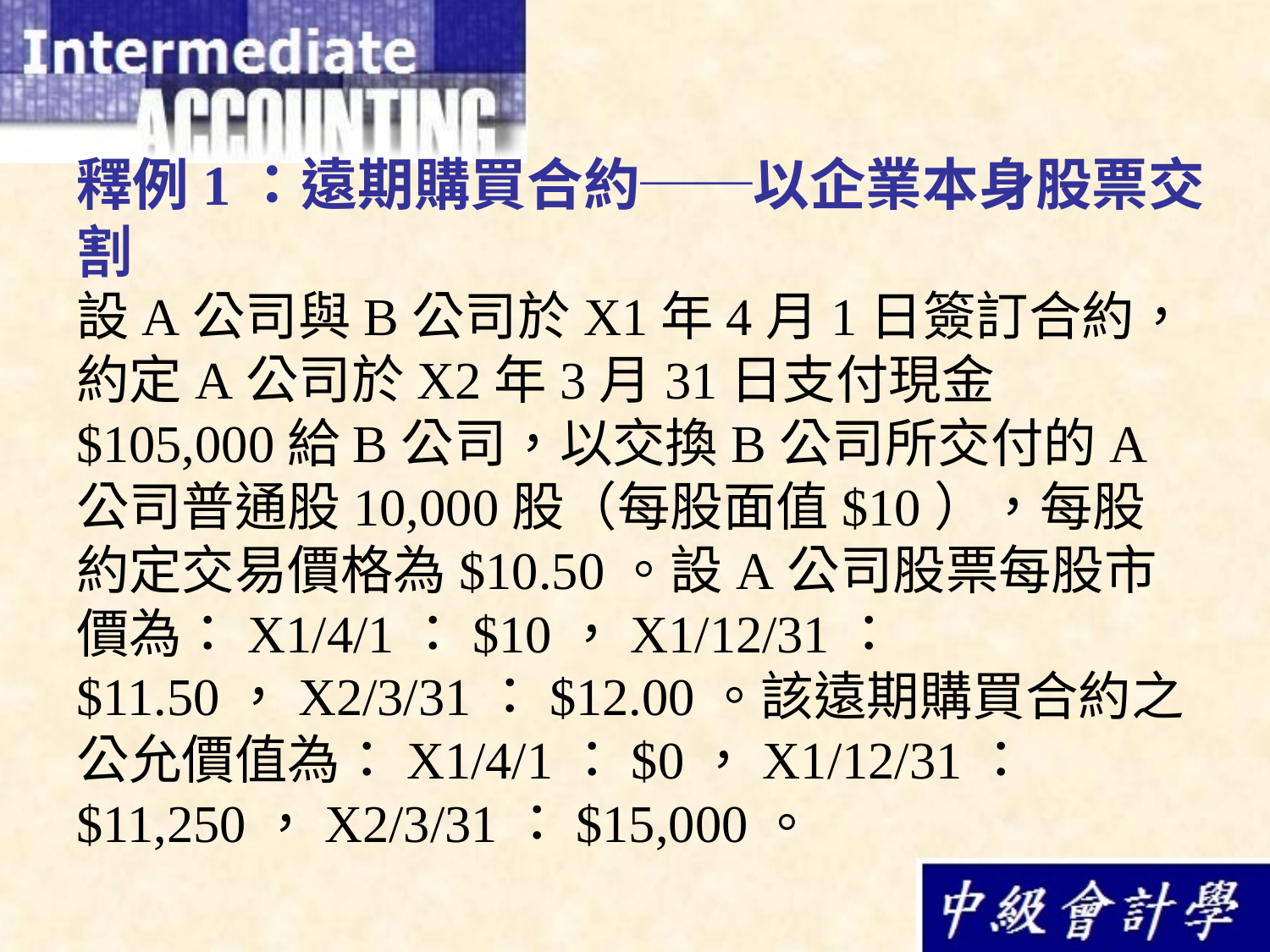

# 釋例1：遠期購買合約──以企業本身股票交割
設A公司與B公司於X1年4月1日簽訂合約，約定A公司於X2年3月31日支付現金$105,000給B公司，以交換B公司所交付的A公司普通股10,000股（每股面值$10），每股約定交易價格為$10.50。設A公司股票每股市價為：X1/4/1：$10，X1/12/31：$11.50，X2/3/31：$12.00。該遠期購買合約之公允價值為：X1/4/1：$0，X1/12/31：$11,250，X2/3/31：$15,000。